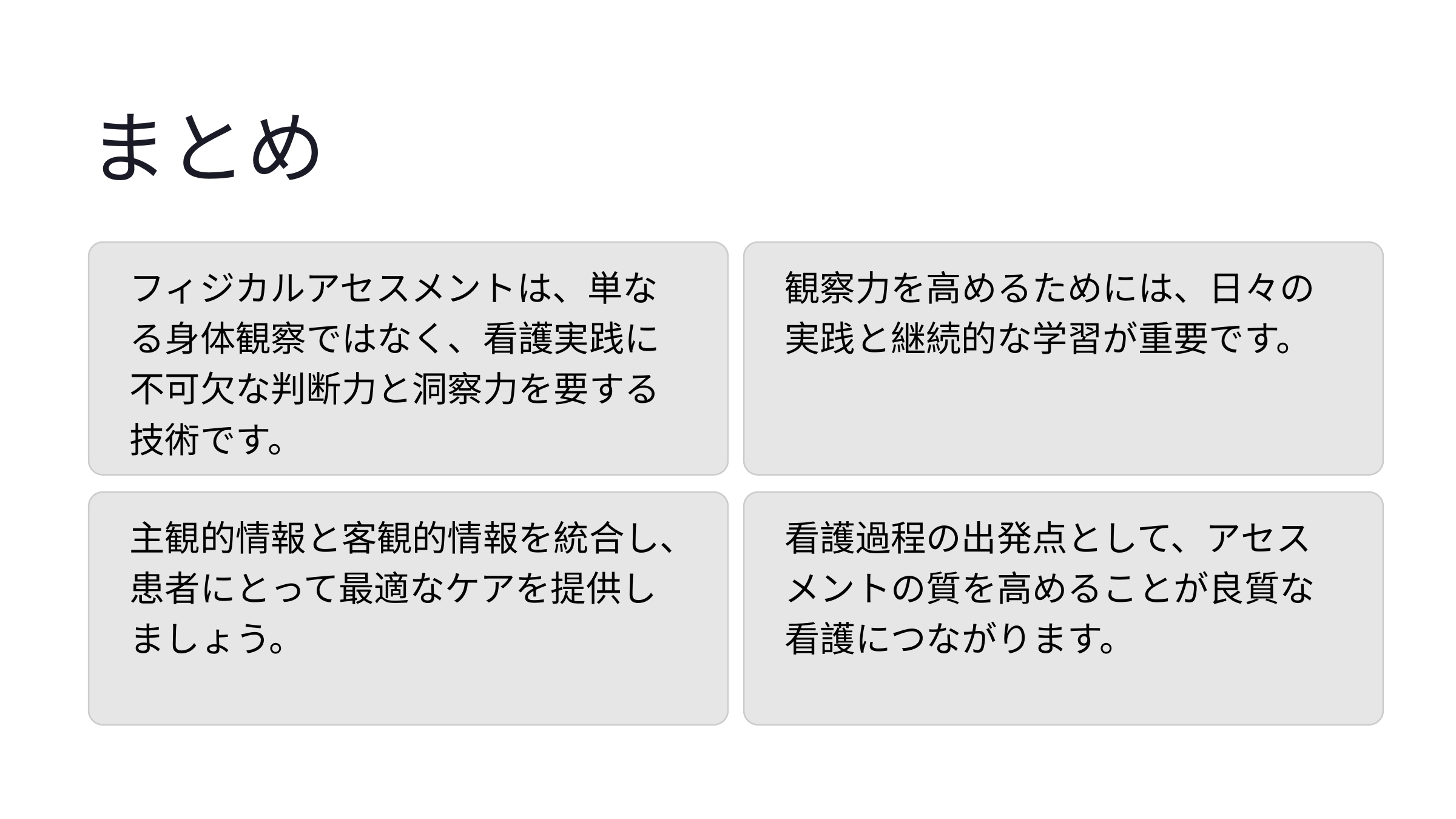

まとめ

フィジカルアセスメントは、単なる身体観察ではなく、看護実践に不可欠な判断力と洞察力を要する技術です。
観察力を高めるためには、日々の実践と継続的な学習が重要です。

主観的情報と客観的情報を統合し、患者にとって最適なケアを提供しましょう。
看護過程の出発点として、アセスメントの質を高めることが良質な看護につながります。